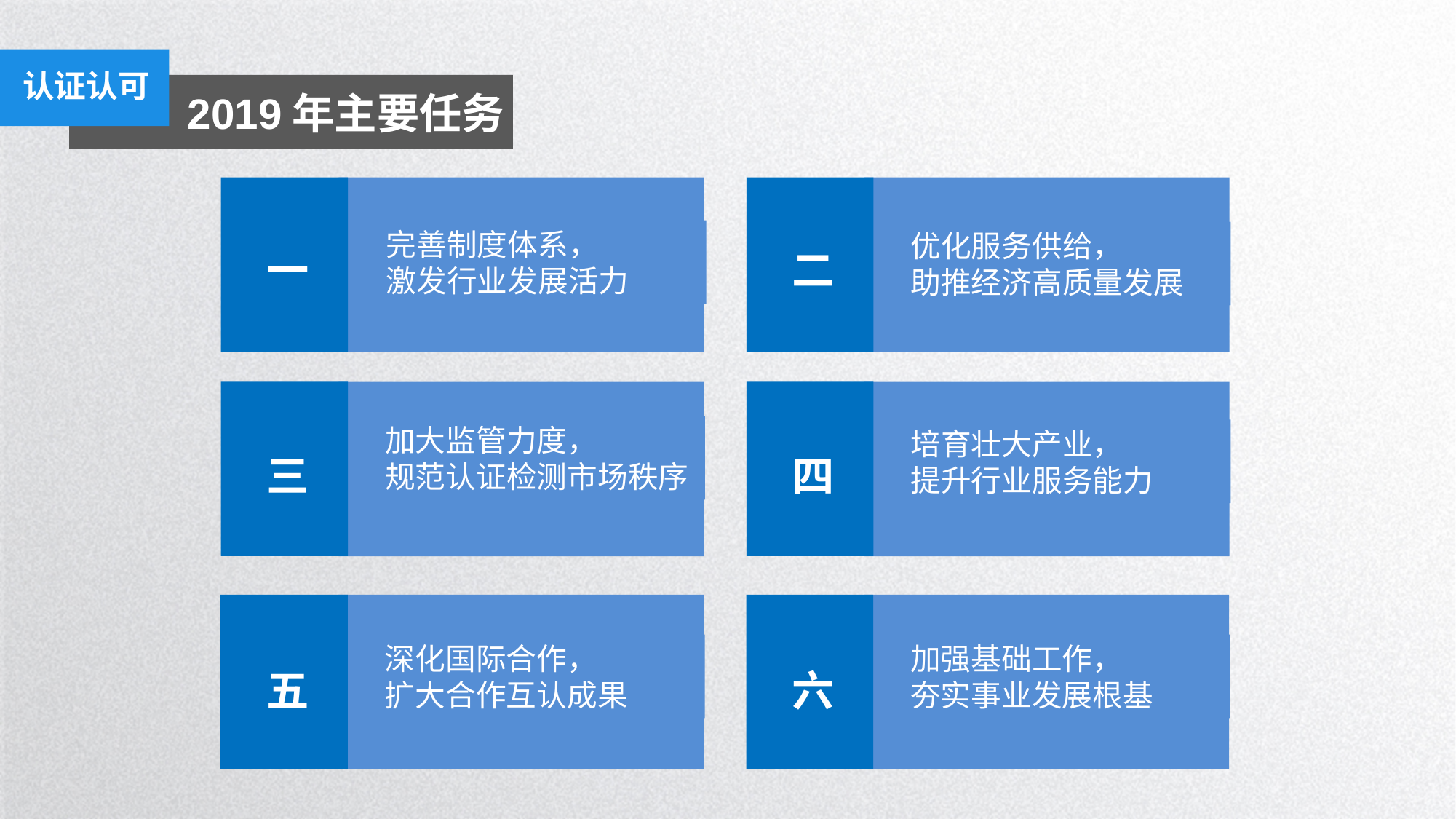

认证认可

2019年主要任务

一

二

完善制度体系，
激发行业发展活力

优化服务供给，
助推经济高质量发展

三

四

加大监管力度，
规范认证检测市场秩序

培育壮大产业，
提升行业服务能力

五

六

深化国际合作，
扩大合作互认成果

加强基础工作，
夯实事业发展根基